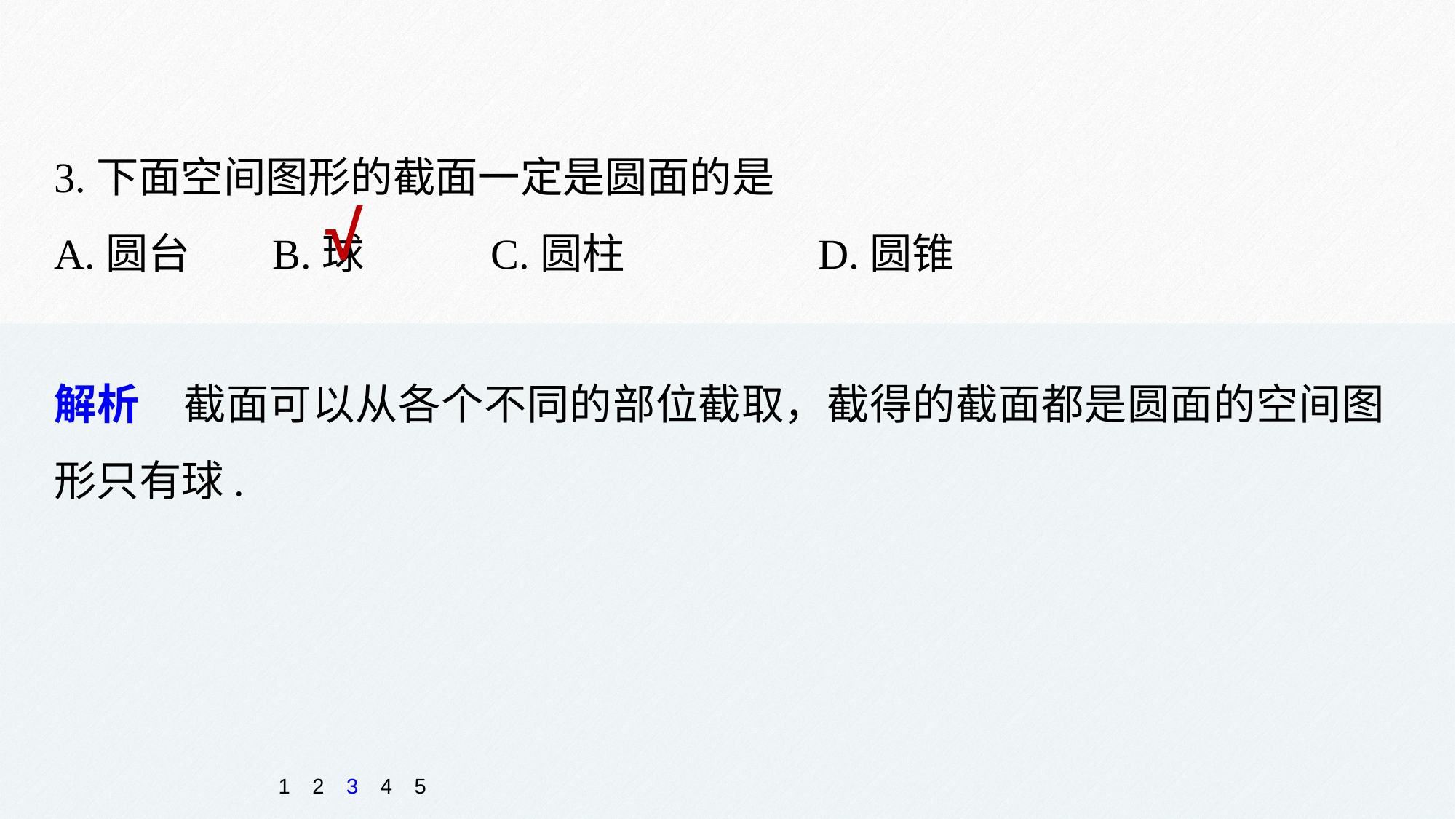

3.下面空间图形的截面一定是圆面的是
A.圆台  	B.球		C.圆柱  		D.圆锥
√
解析　截面可以从各个不同的部位截取，截得的截面都是圆面的空间图形只有球.
1
2
3
4
5